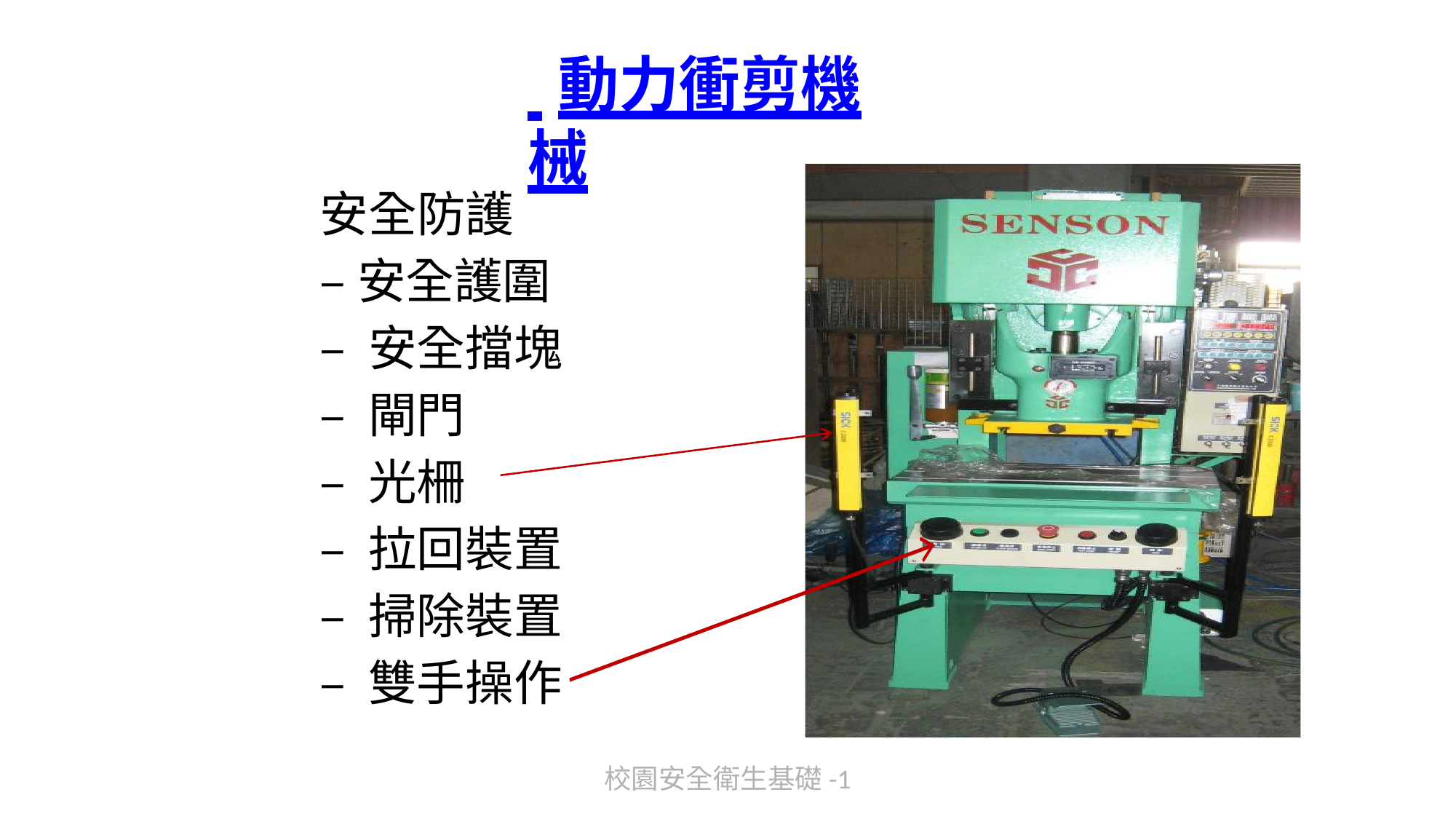

# 動力衝剪機械

安全防護
–安全護圍
– 安全擋塊
– 閘門
– 光柵
– 拉回裝置
– 掃除裝置
– 雙手操作

校園安全衛生基礎-1
184